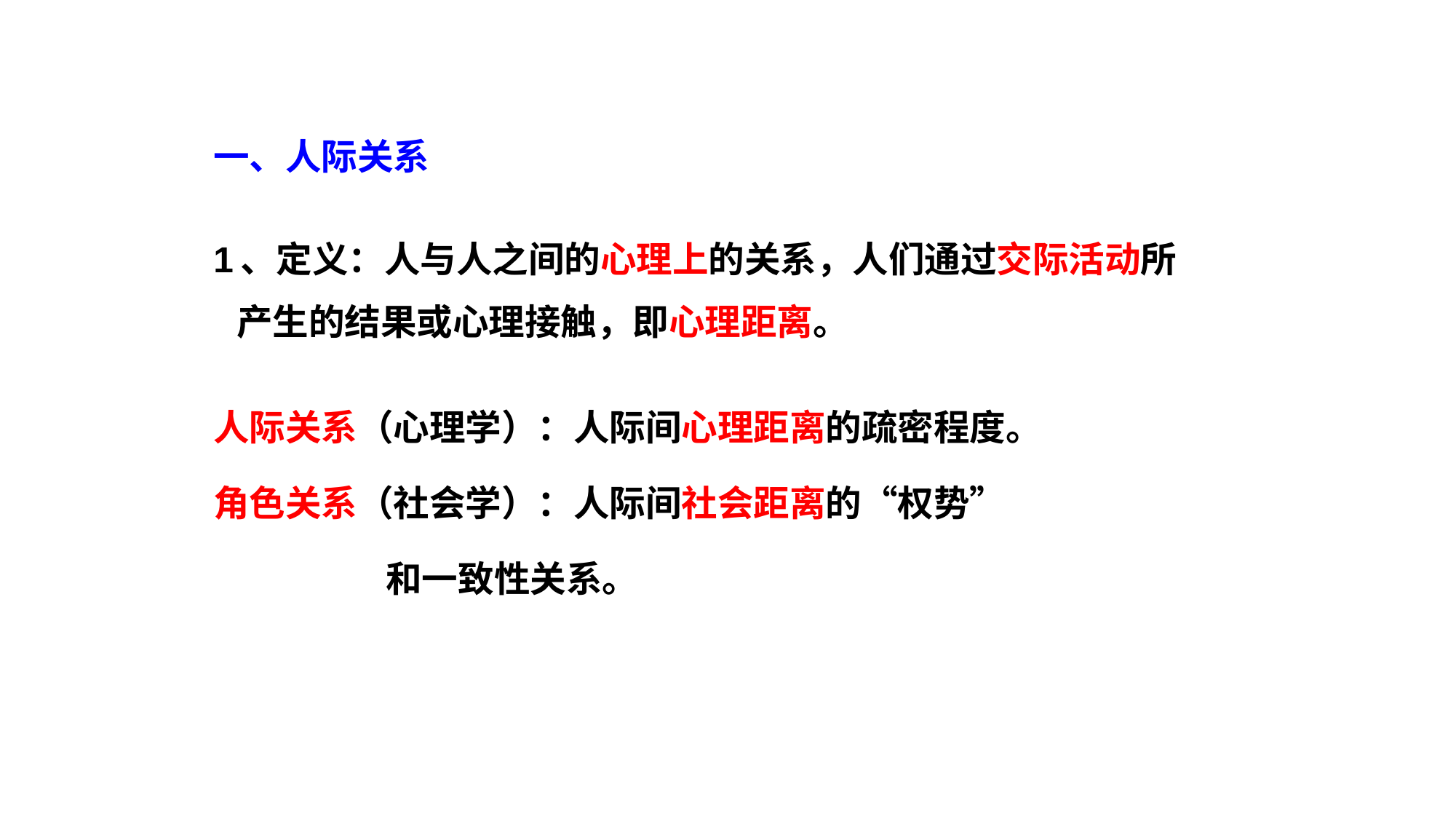

一、人际关系

1、定义：人与人之间的心理上的关系，人们通过交际活动所产生的结果或心理接触，即心理距离。

人际关系（心理学）：人际间心理距离的疏密程度。
角色关系（社会学）：人际间社会距离的“权势”
                    和一致性关系。